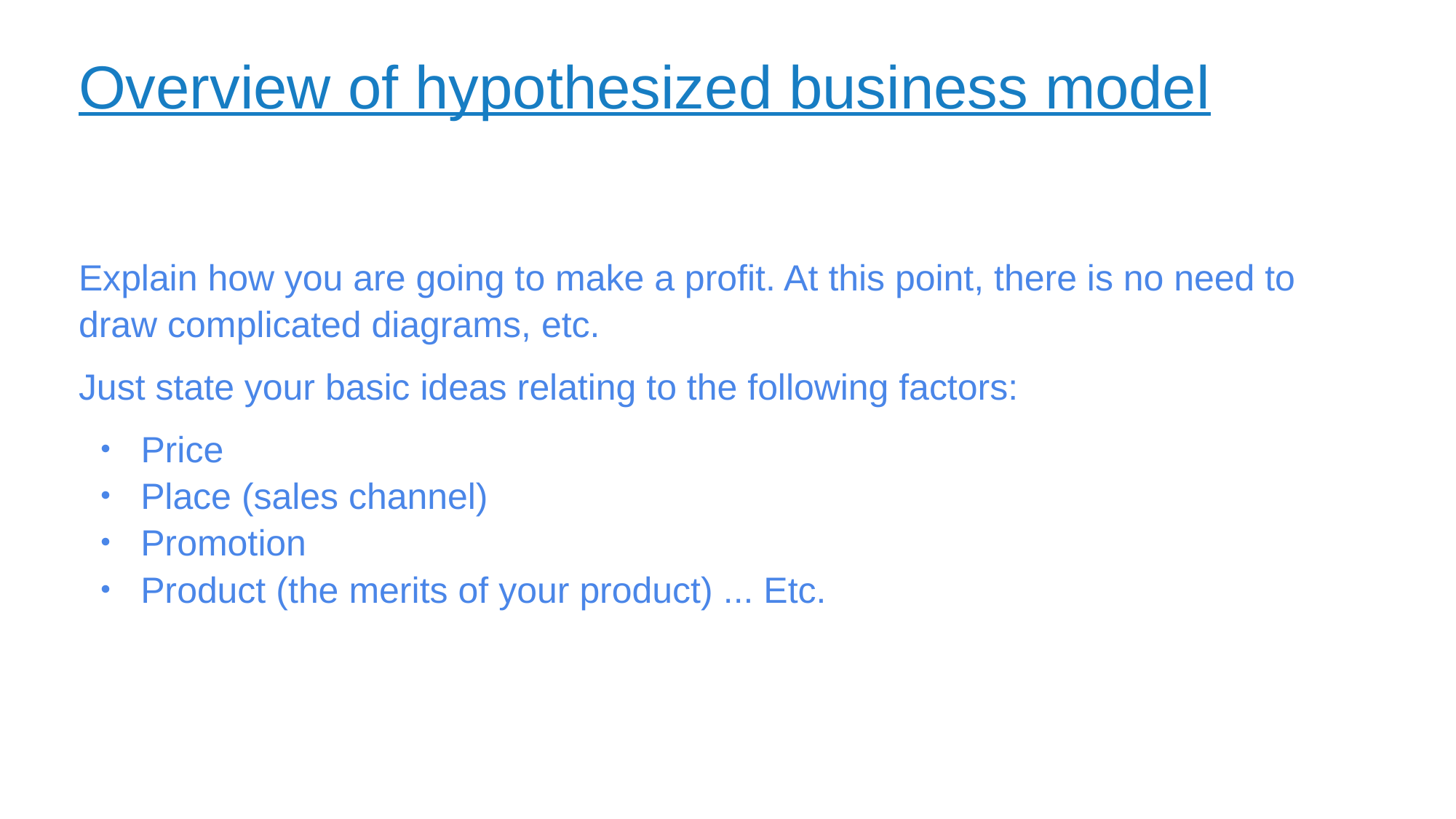

# Overview of hypothesized business model
Explain how you are going to make a profit. At this point, there is no need to draw complicated diagrams, etc.
Just state your basic ideas relating to the following factors:
・ Price
・ Place (sales channel)
・ Promotion
・ Product (the merits of your product) ... Etc.